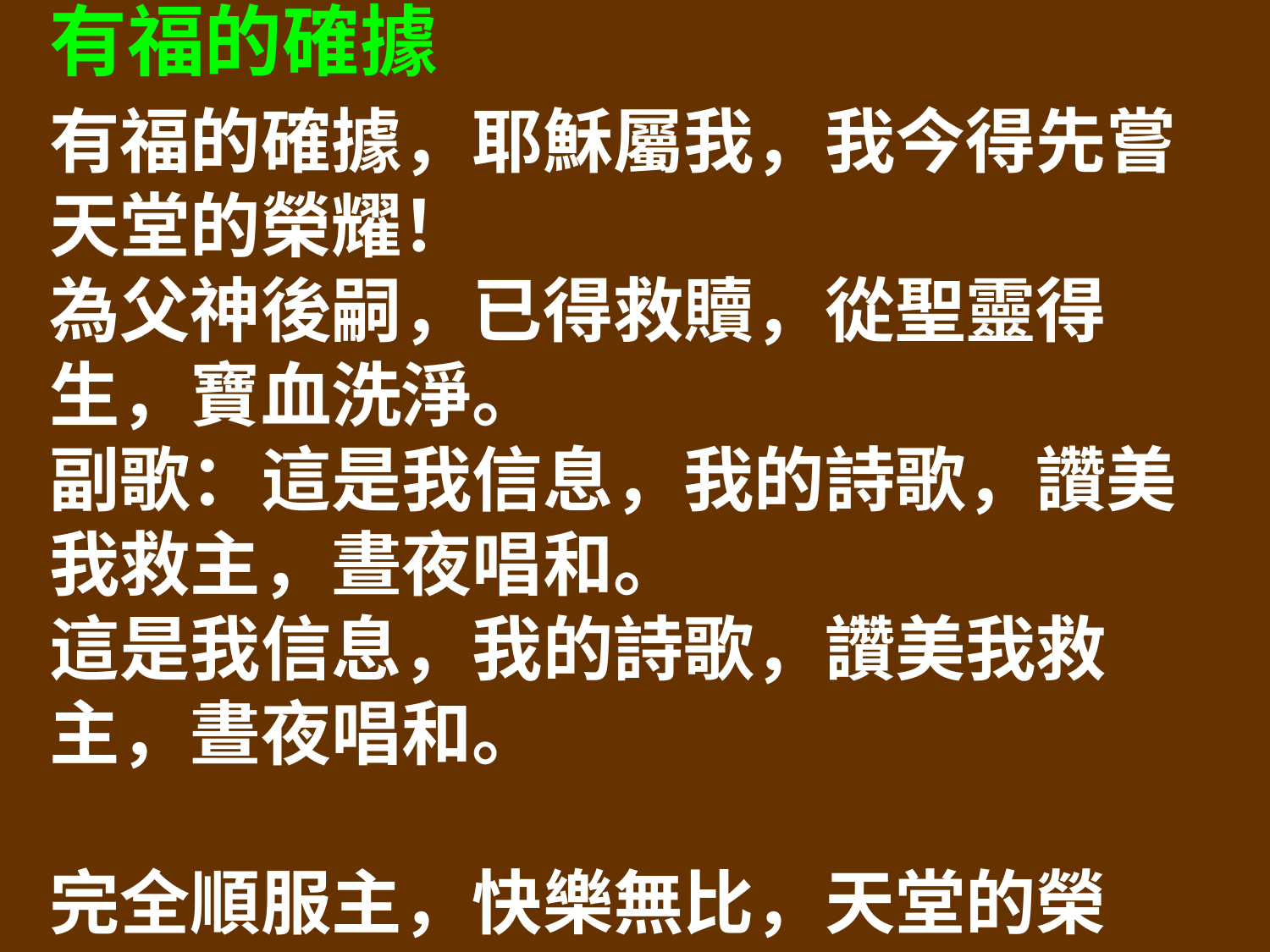

有福的確據
有福的確據，耶穌屬我，我今得先嘗天堂的榮耀！
為父神後嗣，已得救贖，從聖靈得生，寶血洗淨。
副歌：這是我信息，我的詩歌，讚美我救主，晝夜唱和。
這是我信息，我的詩歌，讚美我救主，晝夜唱和。

完全順服主，快樂無比，天堂的榮耀，顯在我心裡，
天使帶信息，由天降臨，傳報主憐憫，述說主愛。
副歌：這是我信息，我的詩歌，讚美我救主，晝夜唱和。
這是我信息，我的詩歌，讚美我救主，晝夜唱和。